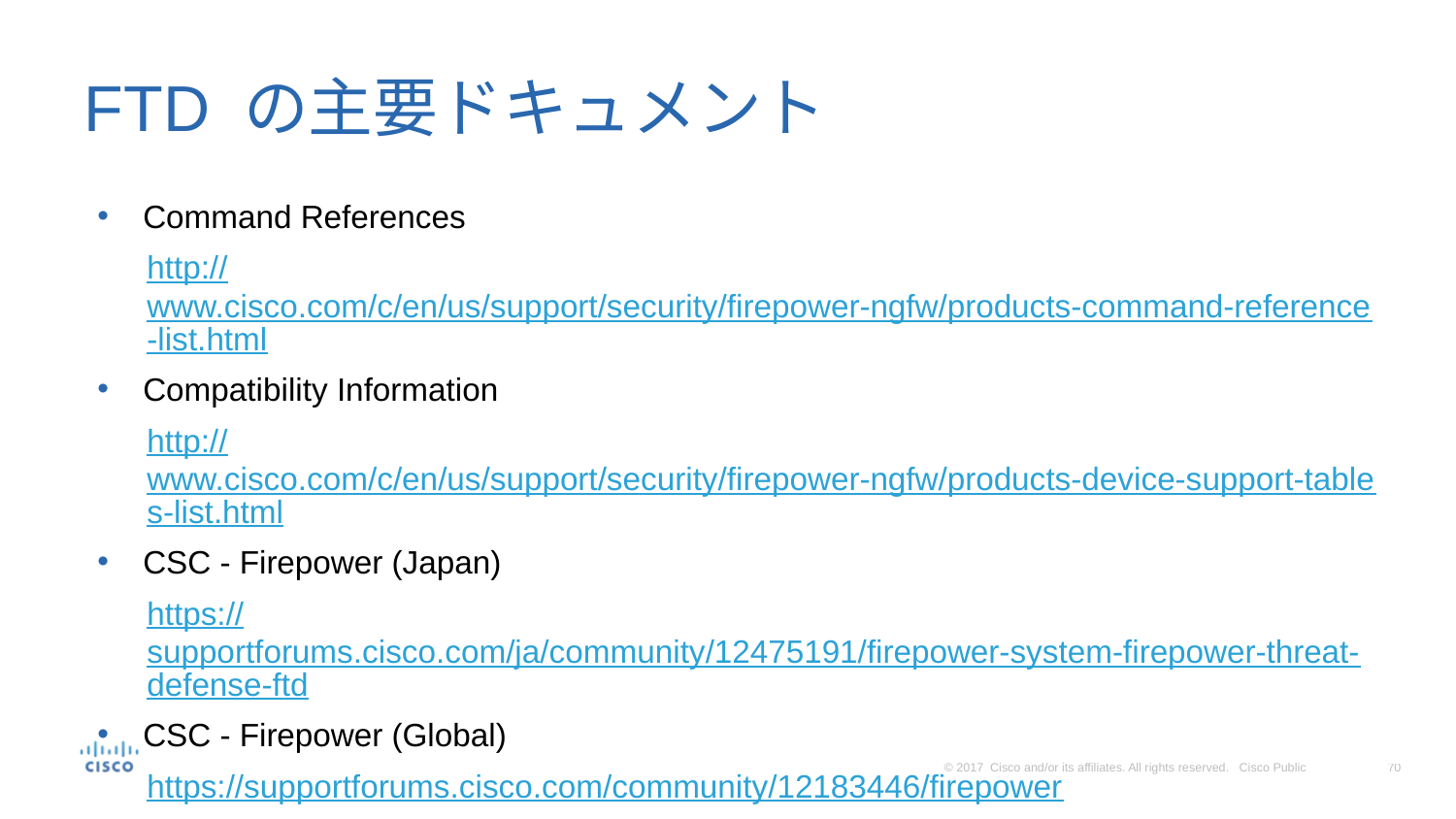

# FTD の主要ドキュメント
Command References
http://www.cisco.com/c/en/us/support/security/firepower-ngfw/products-command-reference-list.html
Compatibility Information
http://www.cisco.com/c/en/us/support/security/firepower-ngfw/products-device-support-tables-list.html
CSC - Firepower (Japan)
https://supportforums.cisco.com/ja/community/12475191/firepower-system-firepower-threat-defense-ftd
CSC - Firepower (Global)
https://supportforums.cisco.com/community/12183446/firepower